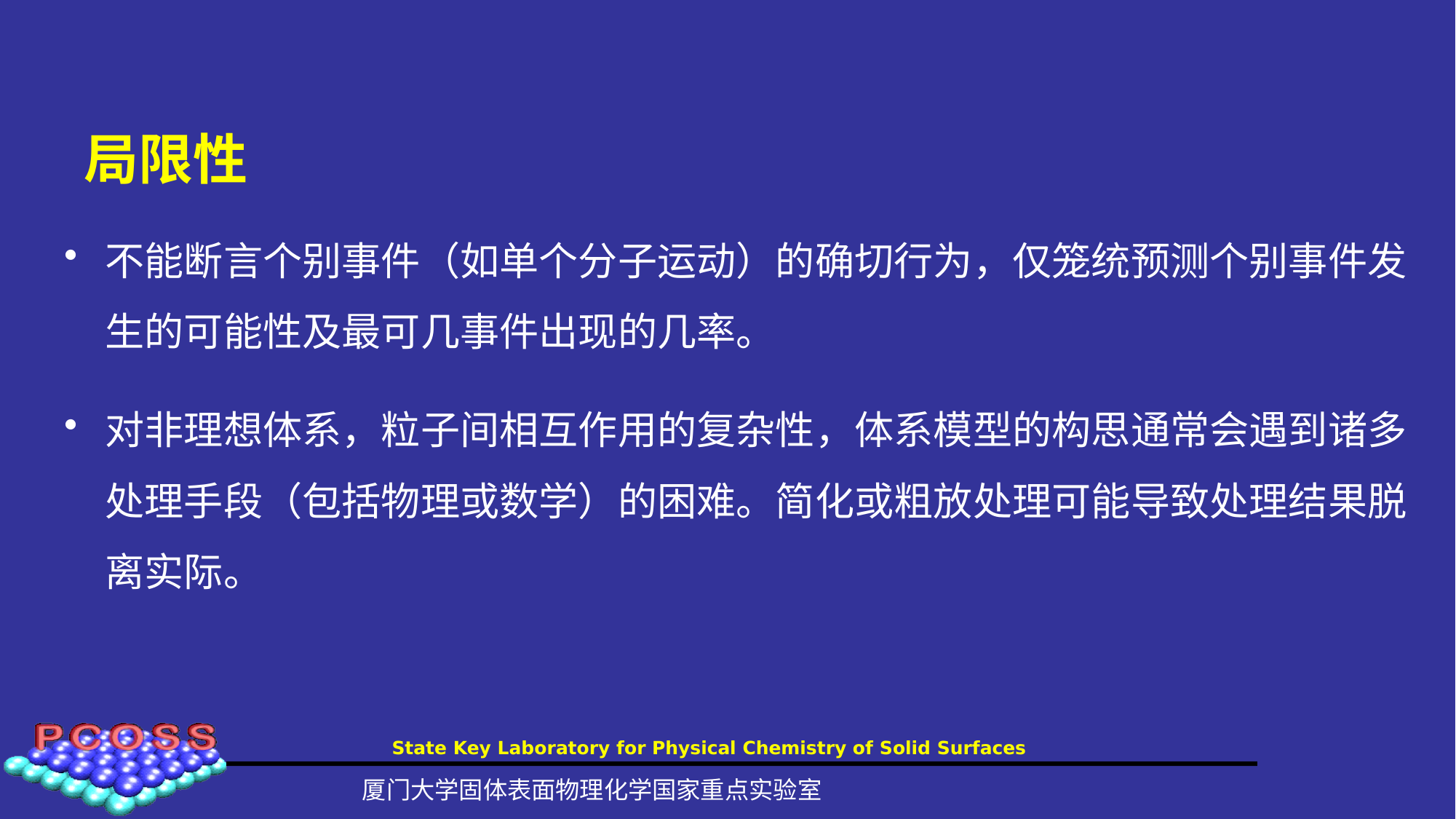

# 局限性
不能断言个别事件（如单个分子运动）的确切行为，仅笼统预测个别事件发生的可能性及最可几事件出现的几率。
对非理想体系，粒子间相互作用的复杂性，体系模型的构思通常会遇到诸多处理手段（包括物理或数学）的困难。简化或粗放处理可能导致处理结果脱离实际。